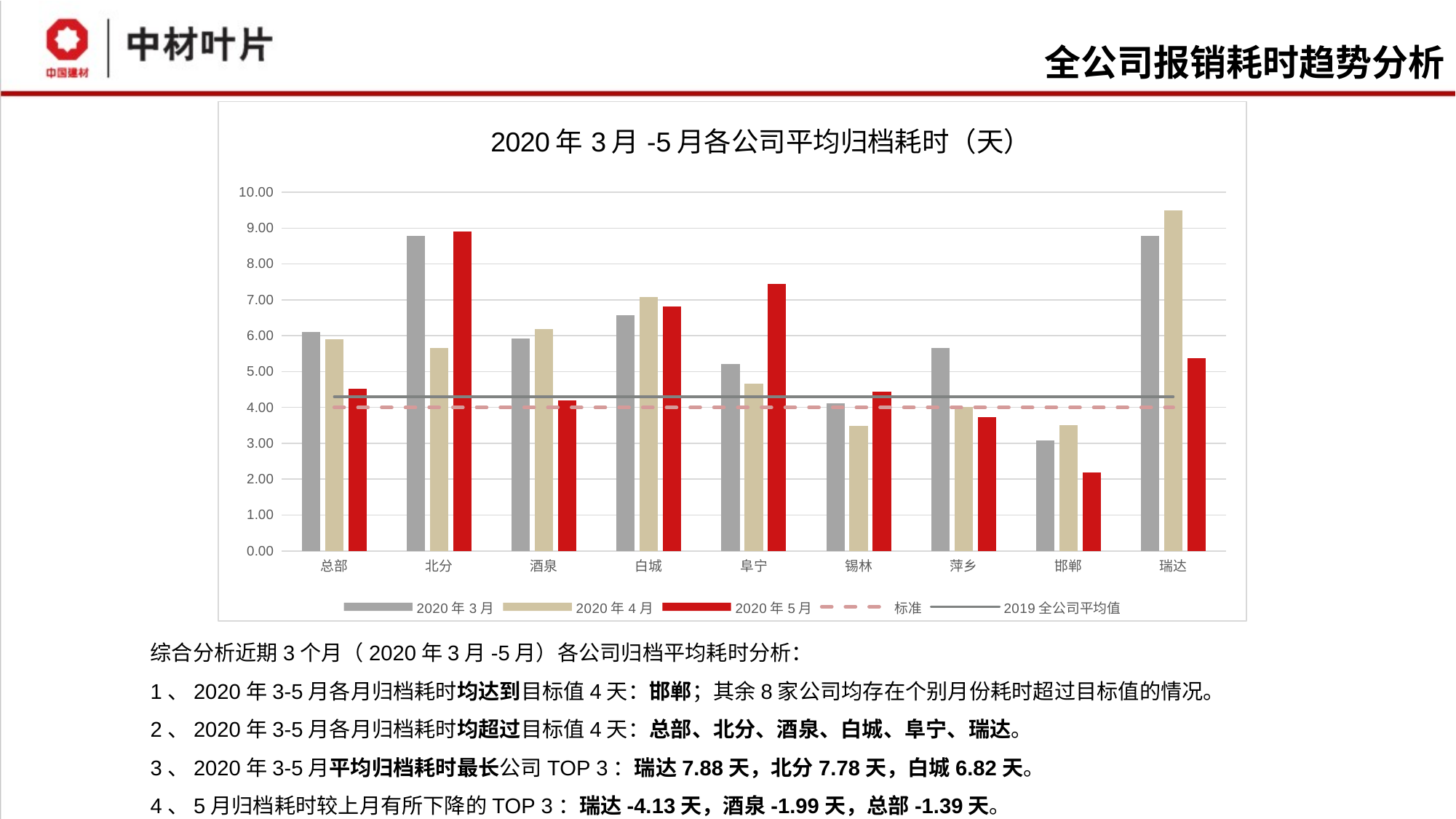

# 全公司报销耗时趋势分析

### Chart: 2020年3月-5月各公司平均归档耗时（天）

| Category | 2020年3月 | 2020年4月 | 2020年5月 | 标准 | 2019全公司平均值 |
|---|---|---|---|---|---|
| 总部 | 6.11346659886043 | 5.91202231432265 | 4.52579300112674 | 4.0 | 4.3 |
| 北分 | 8.77784722222351 | 5.65412037037459 | 8.91152970679167 | 4.0 | 4.3 |
| 酒泉 | 5.92032346073373 | 6.18043582092254 | 4.19160804838359 | 4.0 | 4.3 |
| 白城 | 6.56492283950745 | 7.08646733652371 | 6.81564274785353 | 4.0 | 4.3 |
| 阜宁 | 5.22003371763264 | 4.67264564326971 | 7.43993981294173 | 4.0 | 4.3 |
| 锡林 | 4.12318809713575 | 3.48142053810725 | 4.44937076812892 | 4.0 | 4.3 |
| 萍乡 | 5.64837312088593 | 4.01440234187215 | 3.72723184010575 | 4.0 | 4.3 |
| 邯郸 | 3.07919097222208 | 3.50817838687752 | 2.19574512480743 | 4.0 | 4.3 |
| 瑞达 | 8.77863425925898 | 9.49303819445049 | 5.36610821759197 | 4.0 | 4.3 |
综合分析近期3个月（2020年3月-5月）各公司归档平均耗时分析：
1、2020年3-5月各月归档耗时均达到目标值4天：邯郸；其余8家公司均存在个别月份耗时超过目标值的情况。
2、2020年3-5月各月归档耗时均超过目标值4天：总部、北分、酒泉、白城、阜宁、瑞达。
3、2020年3-5月平均归档耗时最长公司TOP 3：瑞达7.88天，北分7.78天，白城6.82天。
4、5月归档耗时较上月有所下降的TOP 3：瑞达-4.13天，酒泉-1.99天，总部-1.39天。